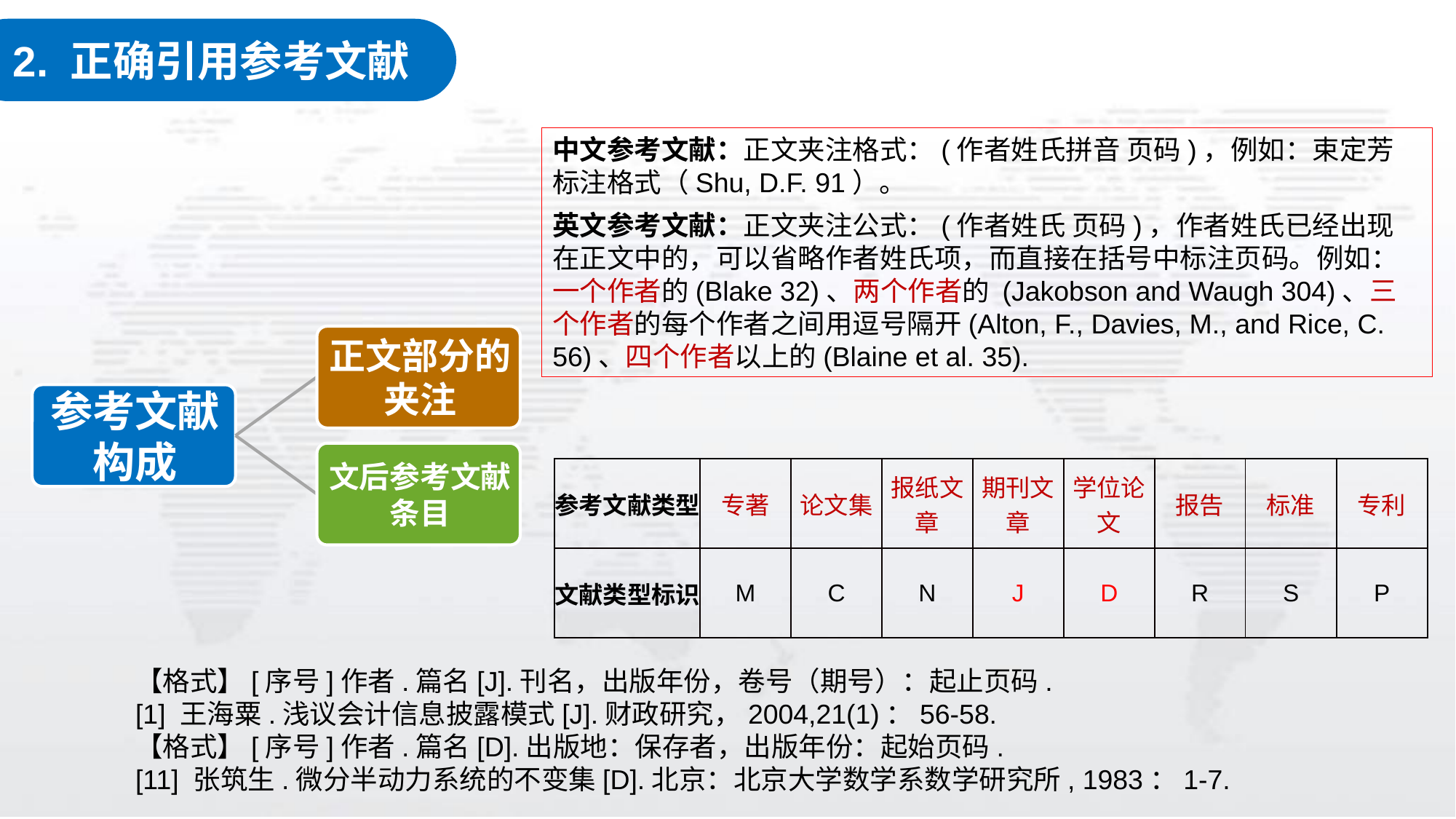

2. 正确引用参考文献
中文参考文献：正文夹注格式：(作者姓氏拼音 页码)，例如：束定芳标注格式（Shu, D.F. 91）。
英文参考文献：正文夹注公式：(作者姓氏 页码)，作者姓氏已经出现在正文中的，可以省略作者姓氏项，而直接在括号中标注页码。例如：一个作者的(Blake 32)、两个作者的 (Jakobson and Waugh 304)、三个作者的每个作者之间用逗号隔开(Alton, F., Davies, M., and Rice, C. 56)、四个作者以上的(Blaine et al. 35).
参考文献构成

正文部分的夹注

文后参考文献条目
| 参考文献类型 | 专著 | 论文集 | 报纸文章 | 期刊文章 | 学位论文 | 报告 | 标准 | 专利 |
| --- | --- | --- | --- | --- | --- | --- | --- | --- |
| 文献类型标识 | M | C | N | J | D | R | S | P |
【格式】[序号]作者.篇名[J].刊名，出版年份，卷号（期号）：起止页码.
[1] 王海粟.浅议会计信息披露模式[J].财政研究，2004,21(1)：56-58.
【格式】[序号]作者.篇名[D].出版地：保存者，出版年份：起始页码.
[11] 张筑生.微分半动力系统的不变集[D].北京：北京大学数学系数学研究所, 1983：1-7.